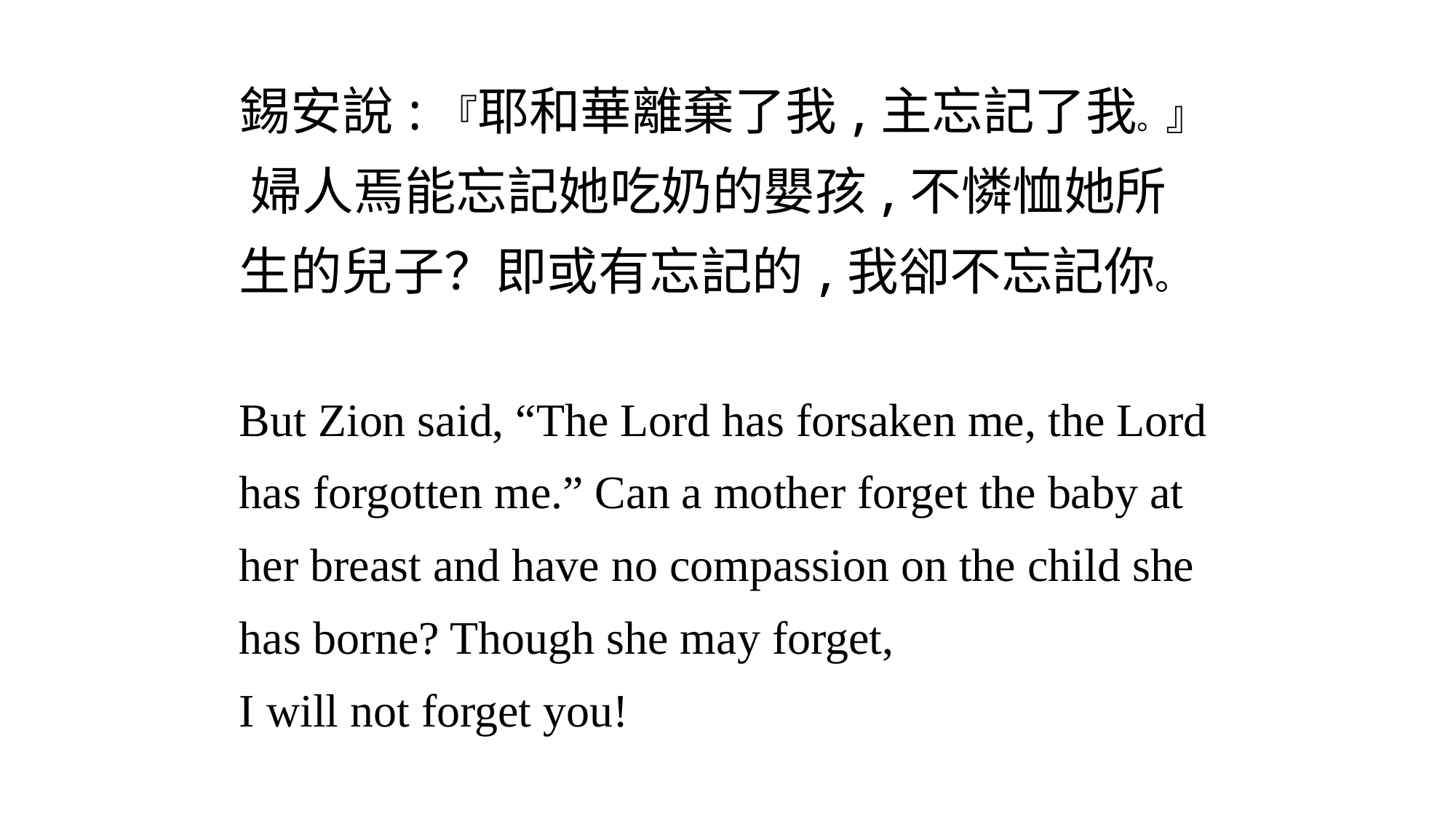

錫安說:『耶和華離棄了我,主忘記了我。』  婦人焉能忘記她吃奶的嬰孩,不憐恤她所生的兒子？即或有忘記的,我卻不忘記你。

But Zion said, “The Lord has forsaken me, the Lord has forgotten me.” Can a mother forget the baby at her breast and have no compassion on the child she has borne? Though she may forget,
I will not forget you!